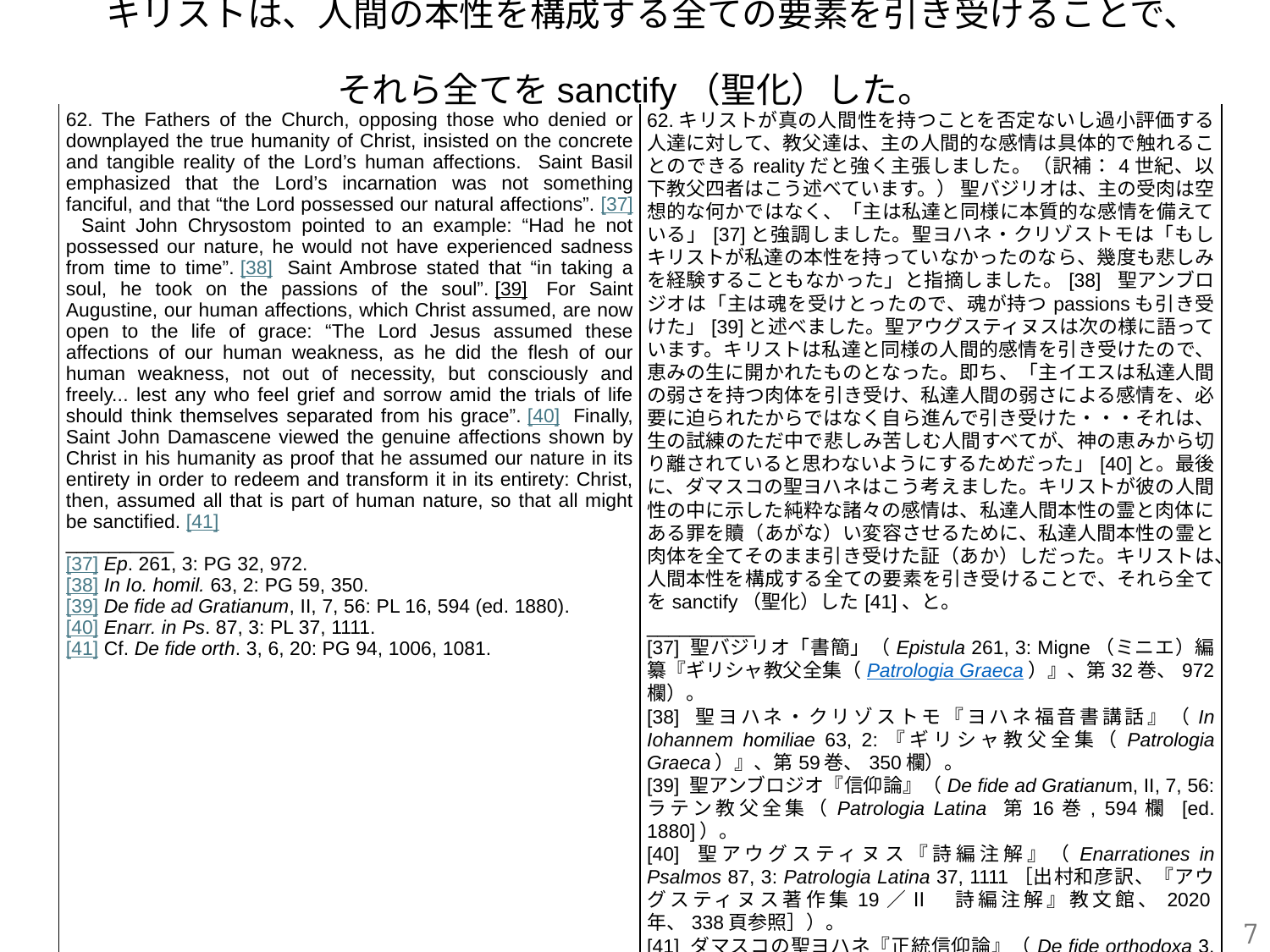

# キリストは、人間の本性を構成する全ての要素を引き受けることで、 それら全てをsanctify（聖化）した。
| 62. The Fathers of the Church, opposing those who denied or downplayed the true humanity of Christ, insisted on the concrete and tangible reality of the Lord’s human affections. Saint Basil emphasized that the Lord’s incarnation was not something fanciful, and that “the Lord possessed our natural affections”. [37]  Saint John Chrysostom pointed to an example: “Had he not possessed our nature, he would not have experienced sadness from time to time”. [38]  Saint Ambrose stated that “in taking a soul, he took on the passions of the soul”. [39]  For Saint Augustine, our human affections, which Christ assumed, are now open to the life of grace: “The Lord Jesus assumed these affections of our human weakness, as he did the flesh of our human weakness, not out of necessity, but consciously and freely... lest any who feel grief and sorrow amid the trials of life should think themselves separated from his grace”. [40]  Finally, Saint John Damascene viewed the genuine affections shown by Christ in his humanity as proof that he assumed our nature in its entirety in order to redeem and transform it in its entirety: Christ, then, assumed all that is part of human nature, so that all might be sanctified. [41] \_\_\_\_\_\_\_\_\_\_ [37] Ep. 261, 3: PG 32, 972. [38] In Io. homil. 63, 2: PG 59, 350. [39] De fide ad Gratianum, II, 7, 56: PL 16, 594 (ed. 1880). [40] Enarr. in Ps. 87, 3: PL 37, 1111. [41] Cf. De fide orth. 3, 6, 20: PG 94, 1006, 1081. | 62.キリストが真の人間性を持つことを否定ないし過小評価する人達に対して、教父達は、主の人間的な感情は具体的で触れることのできるrealityだと強く主張しました。（訳補：4世紀、以下教父四者はこう述べています。） 聖バジリオは、主の受肉は空想的な何かではなく、「主は私達と同様に本質的な感情を備えている」[37]と強調しました。聖ヨハネ・クリゾストモは「もしキリストが私達の本性を持っていなかったのなら、幾度も悲しみを経験することもなかった」と指摘しました。[38] 聖アンブロジオは「主は魂を受けとったので、魂が持つpassionsも引き受けた」[39]と述べました。聖アウグスティヌスは次の様に語っています。キリストは私達と同様の人間的感情を引き受けたので、恵みの生に開かれたものとなった。即ち、「主イエスは私達人間の弱さを持つ肉体を引き受け、私達人間の弱さによる感情を、必要に迫られたからではなく自ら進んで引き受けた・・・それは、生の試練のただ中で悲しみ苦しむ人間すべてが、神の恵みから切り離されていると思わないようにするためだった」[40]と。最後に、ダマスコの聖ヨハネはこう考えました。キリストが彼の人間性の中に示した純粋な諸々の感情は、私達人間本性の霊と肉体にある罪を贖（あがな）い変容させるために、私達人間本性の霊と肉体を全てそのまま引き受けた証（あか）しだった。キリストは、人間本性を構成する全ての要素を引き受けることで、それら全てをsanctify（聖化）した[41]、と。 \_\_\_\_\_\_\_\_\_\_ [37] 聖バジリオ「書簡」（Epistula 261, 3: Migne（ミニエ）編纂『ギリシャ教父全集（Patrologia Graeca）』、第32巻、972欄）。 [38] 聖ヨハネ・クリゾストモ『ヨハネ福音書講話』（In Iohannem homiliae 63, 2:『ギリシャ教父全集（Patrologia Graeca）』、第59巻、350欄）。 [39] 聖アンブロジオ『信仰論』（De fide ad Gratianum, II, 7, 56: ラテン教父全集（Patrologia Latina 第16巻, 594欄 [ed. 1880]）。 [40] 聖アウグスティヌス『詩編注解』（Enarrationes in Psalmos 87, 3: Patrologia Latina 37, 1111［出村和彦訳、『アウグスティヌス著作集19／Ⅱ　詩編注解』教文館、2020年、338頁参照］）。 [41] ダマスコの聖ヨハネ『正統信仰論』（De fide orthodoxa 3, 6. 20: Patrologia Graeca 第94巻, 1006欄, 1081欄）参照。 |
| --- | --- |
7